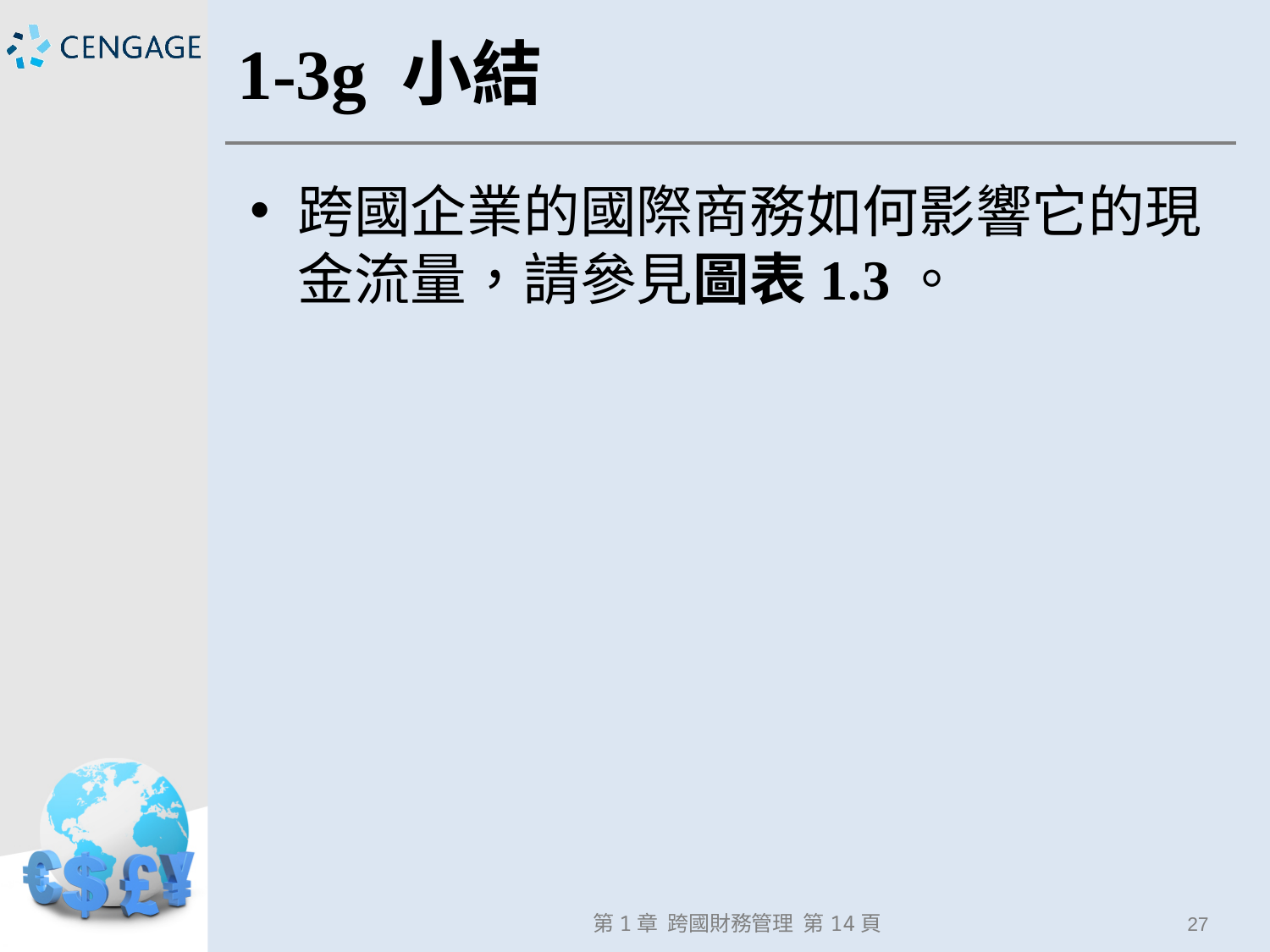

# 1-3g 小結
跨國企業的國際商務如何影響它的現金流量，請參見圖表1.3。
第1章  跨國財務管理  第14頁
27